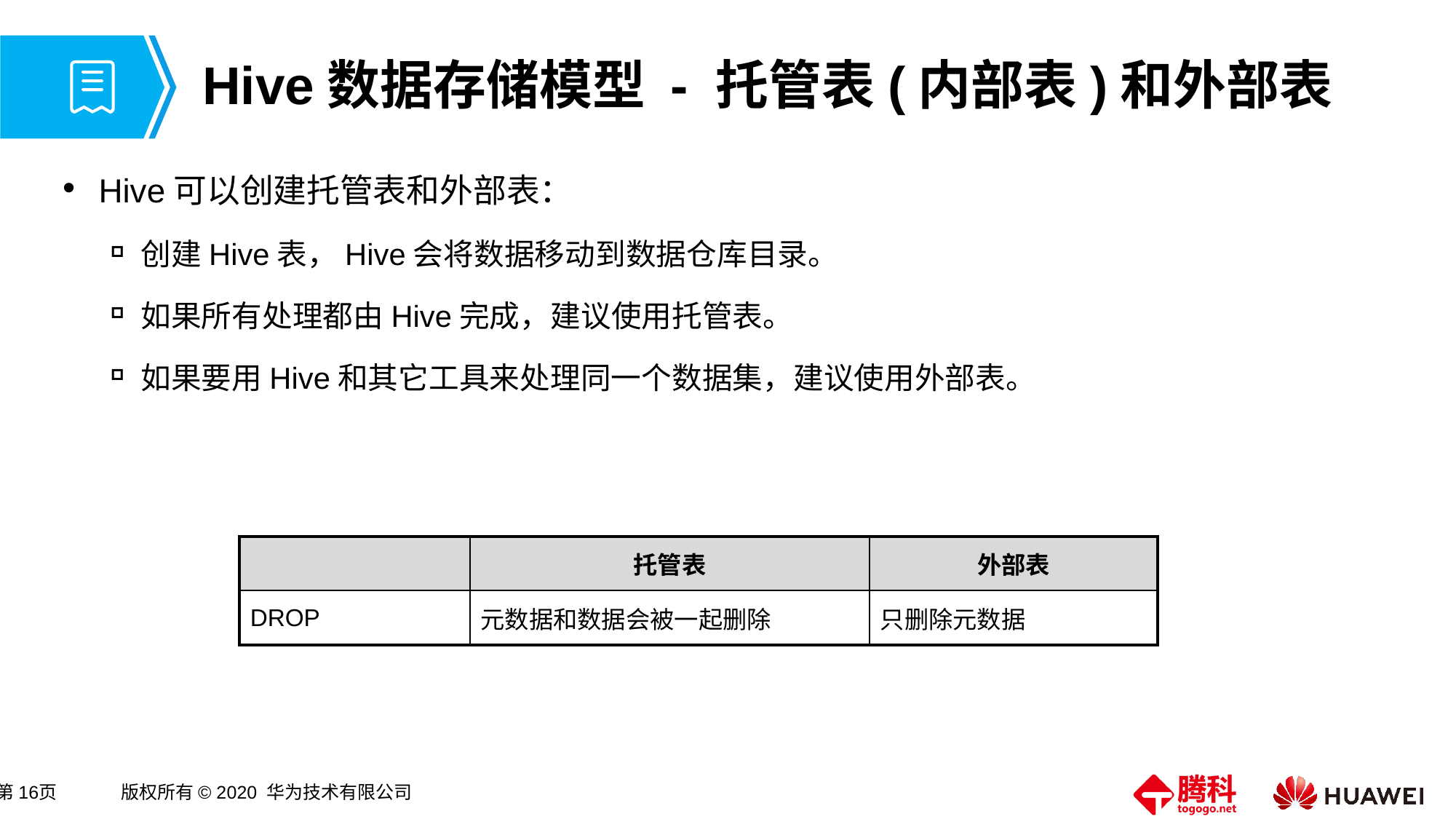

# Hive数据存储模型 - 托管表(内部表)和外部表
Hive可以创建托管表和外部表：
创建Hive表，Hive会将数据移动到数据仓库目录。
如果所有处理都由Hive完成，建议使用托管表。
如果要用Hive和其它工具来处理同一个数据集，建议使用外部表。

|  | 托管表 | 外部表 |
| --- | --- | --- |
| DROP | 元数据和数据会被一起删除 | 只删除元数据 |